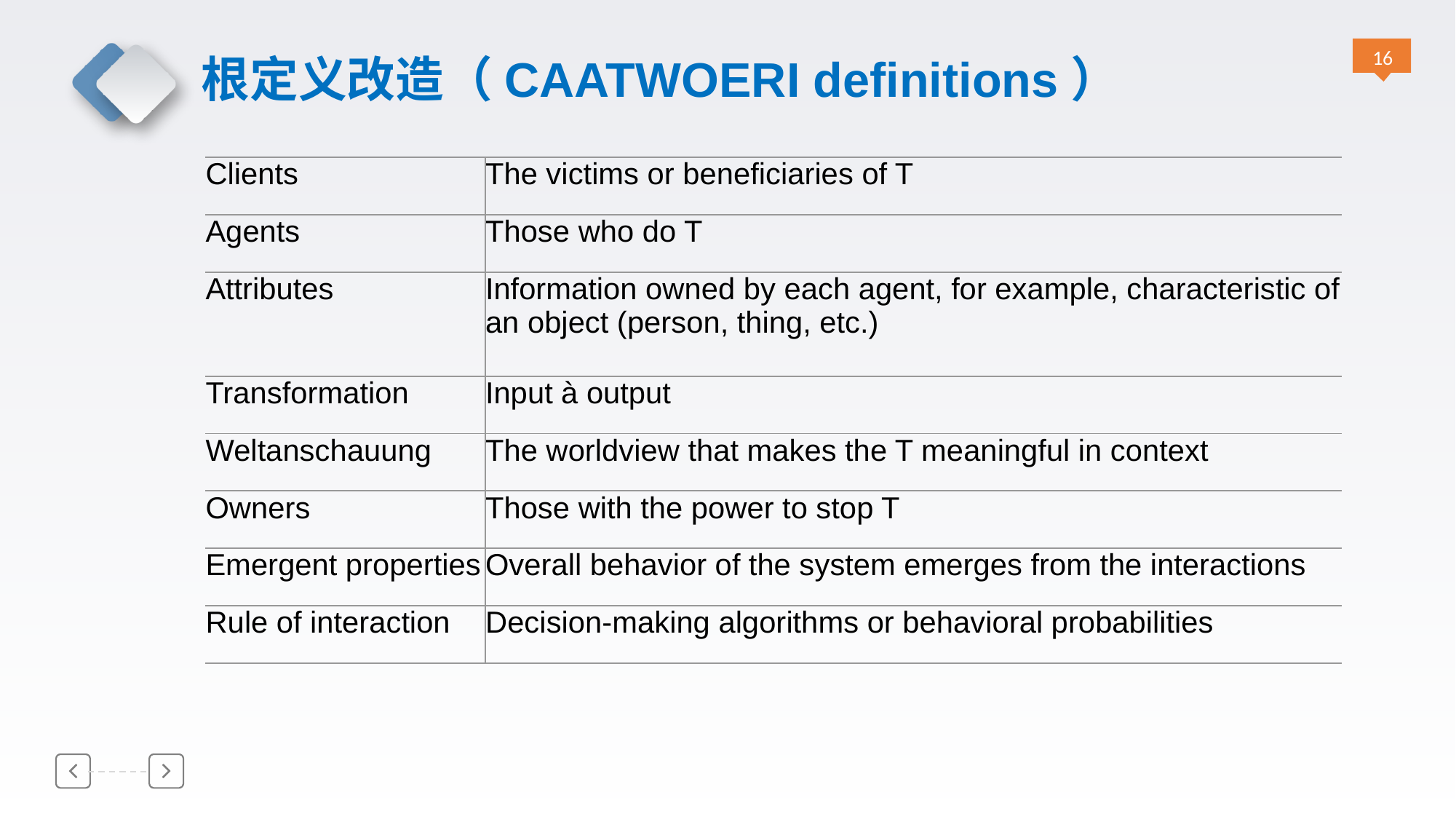

根定义改造（CAATWOERI definitions）
| Clients | The victims or beneficiaries of T |
| --- | --- |
| Agents | Those who do T |
| Attributes | Information owned by each agent, for example, characteristic of an object (person, thing, etc.) |
| Transformation | Input à output |
| Weltanschauung | The worldview that makes the T meaningful in context |
| Owners | Those with the power to stop T |
| Emergent properties | Overall behavior of the system emerges from the interactions |
| Rule of interaction | Decision-making algorithms or behavioral probabilities |